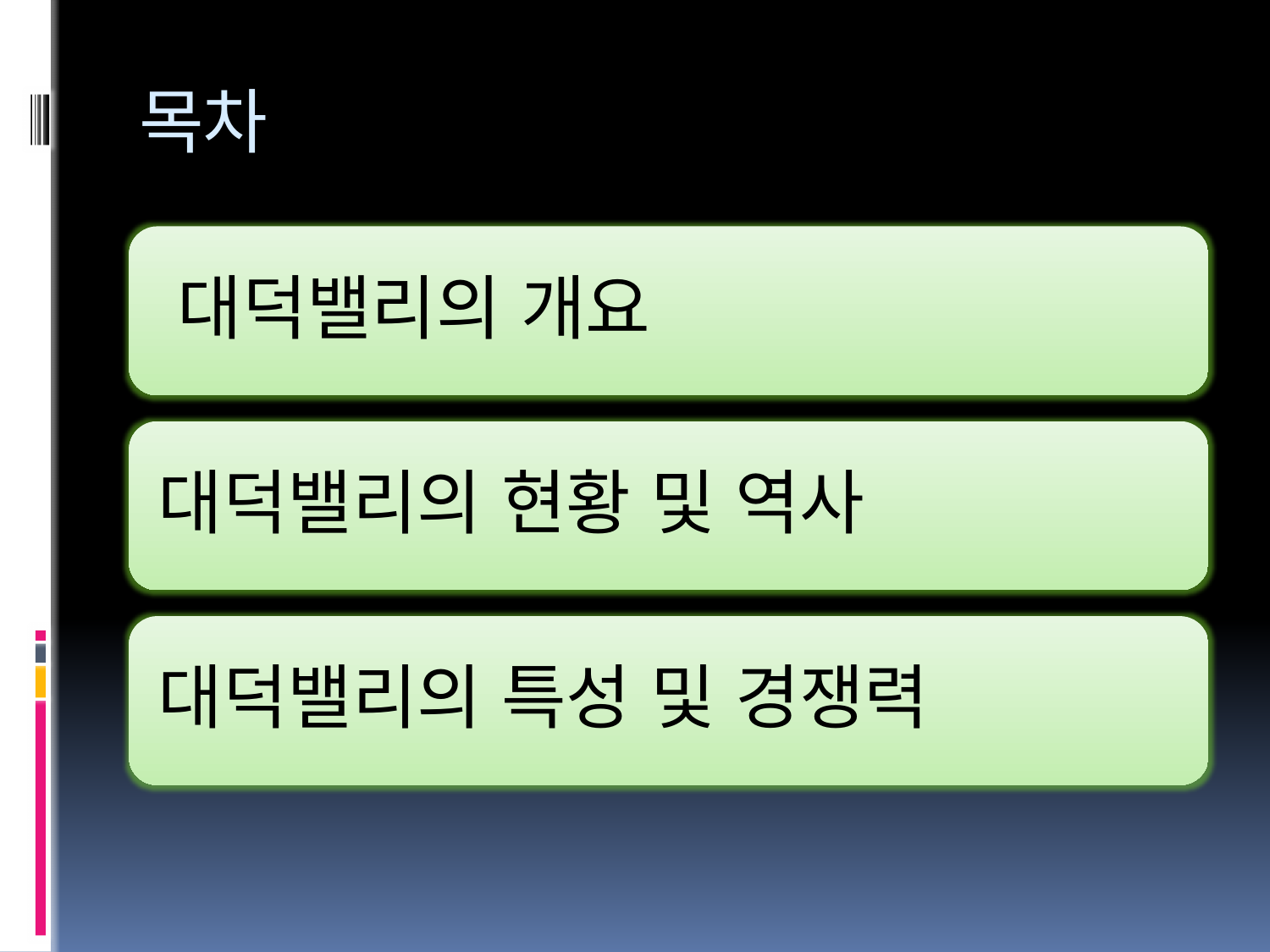

# 목차
 대덕밸리의 개요
대덕밸리의 현황 및 역사
대덕밸리의 특성 및 경쟁력